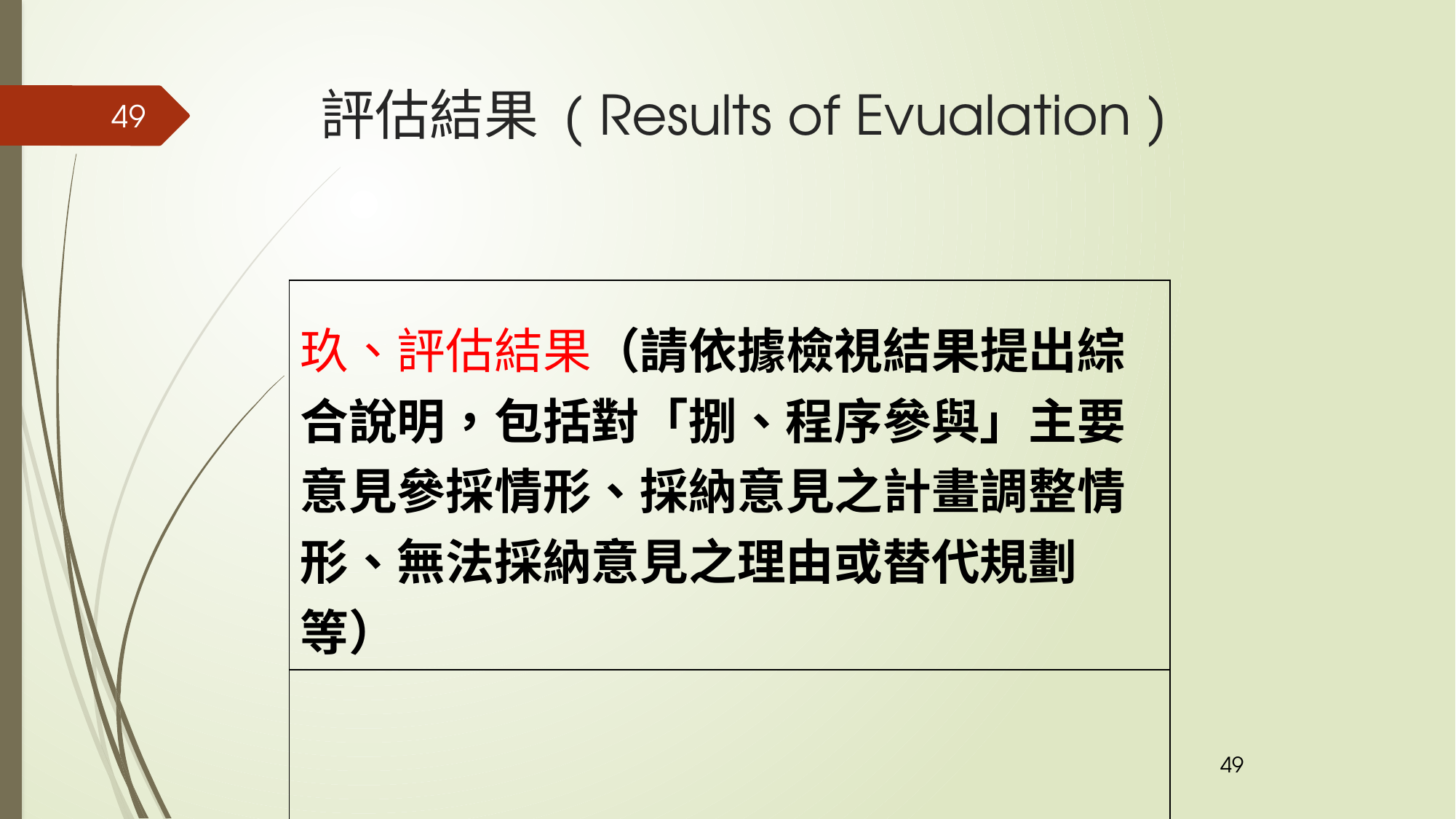

評估結果 ( Results of Evualation )
49
| 玖、評估結果（請依據檢視結果提出綜合說明，包括對「捌、程序參與」主要意見參採情形、採納意見之計畫調整情形、無法採納意見之理由或替代規劃等） |
| --- |
|  |
49